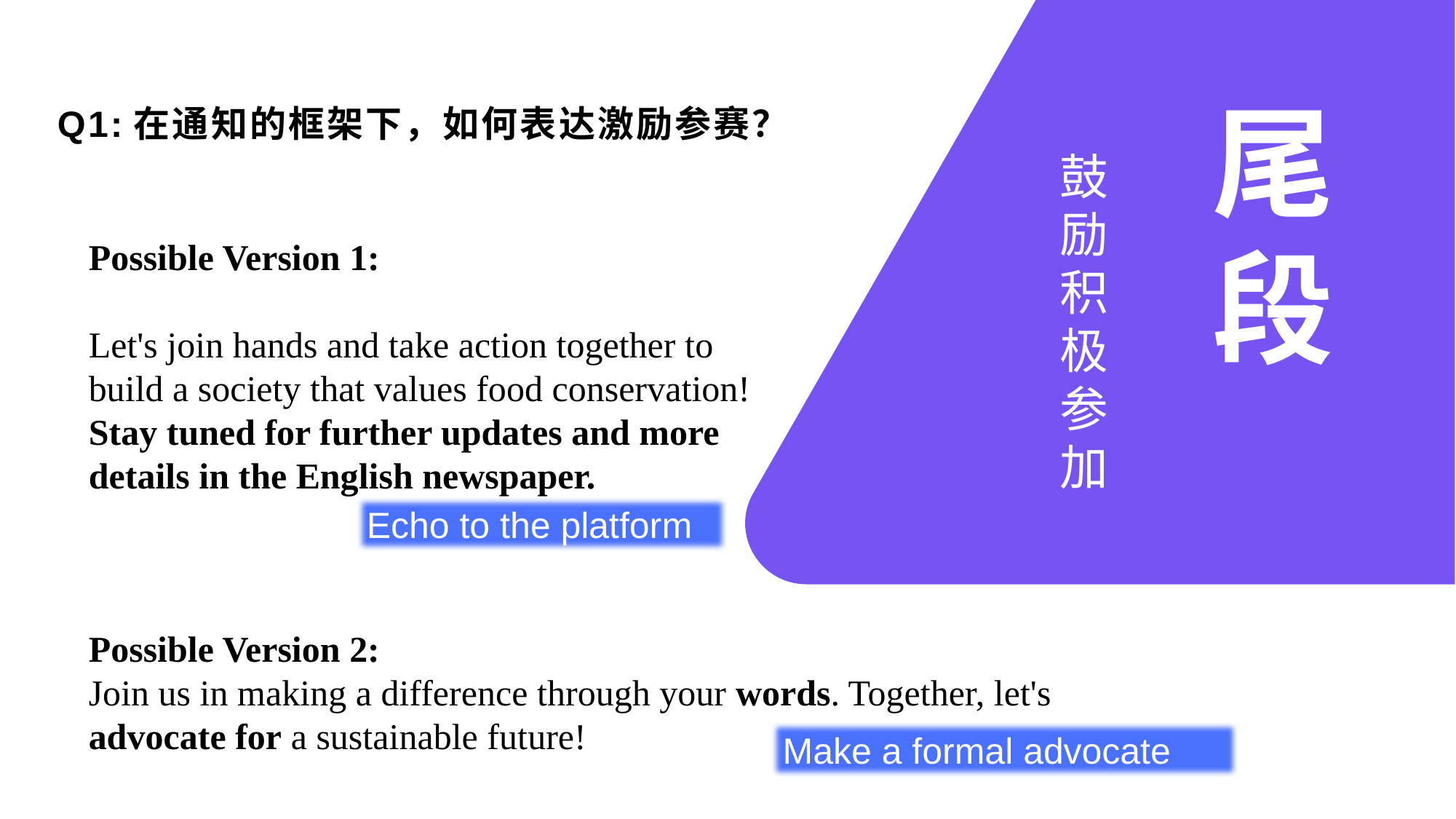

Q1:在通知的框架下，如何表达激励参赛？

鼓励积极参加
Possible Version 1:

Let's join hands and take action together to build a society that values food conservation!
Stay tuned for further updates and more details in the English newspaper.
# 尾 段
Echo to the platform
Possible Version 2:
Join us in making a difference through your words. Together, let's advocate for a sustainable future!
Make a formal advocate